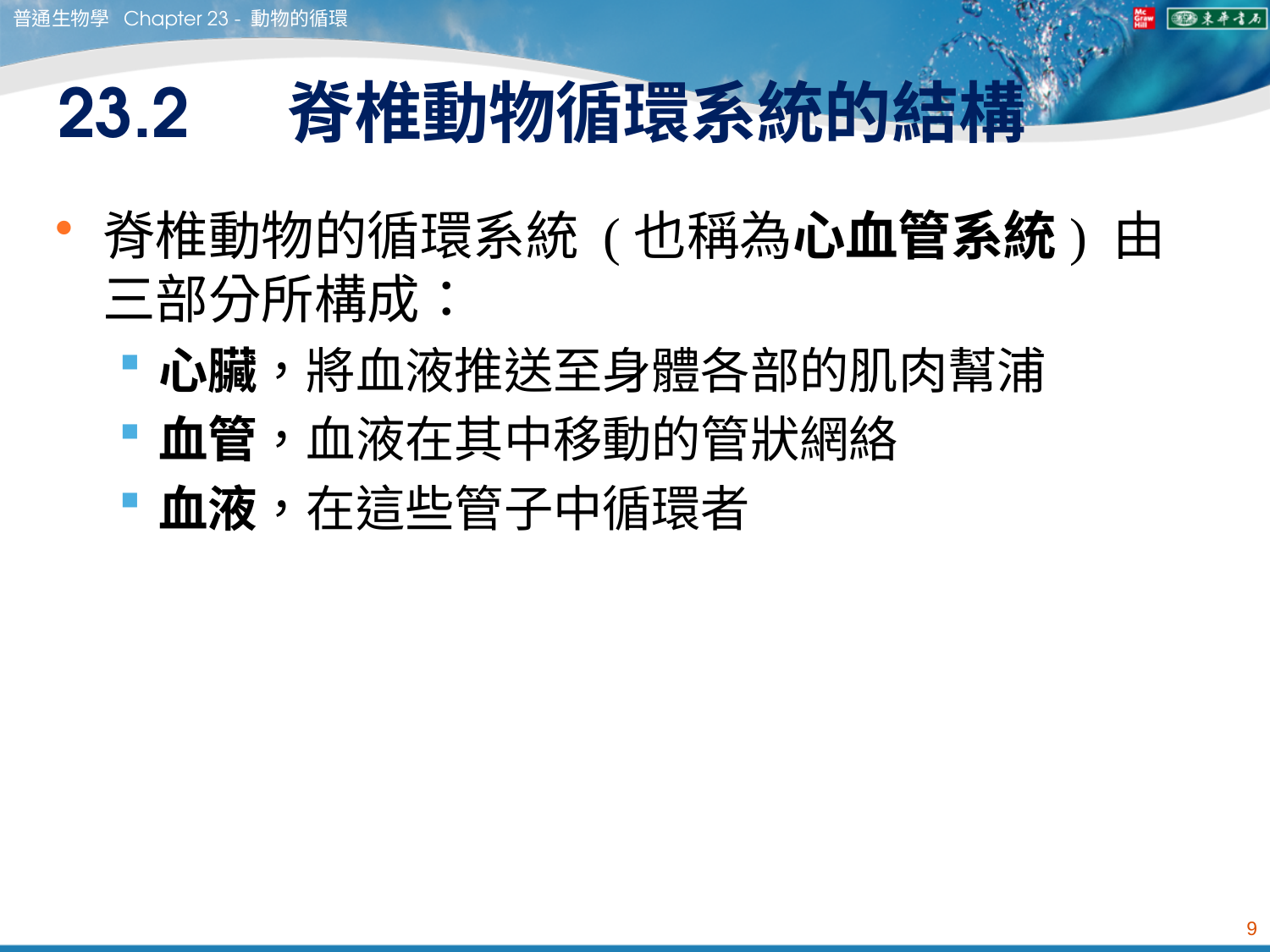

普通生物學  Chapter 23 - 動物的循環
# 23.2　 脊椎動物循環系統的結構
脊椎動物的循環系統 (也稱為心血管系統) 由三部分所構成：
心臟，將血液推送至身體各部的肌肉幫浦
血管，血液在其中移動的管狀網絡
血液，在這些管子中循環者
9